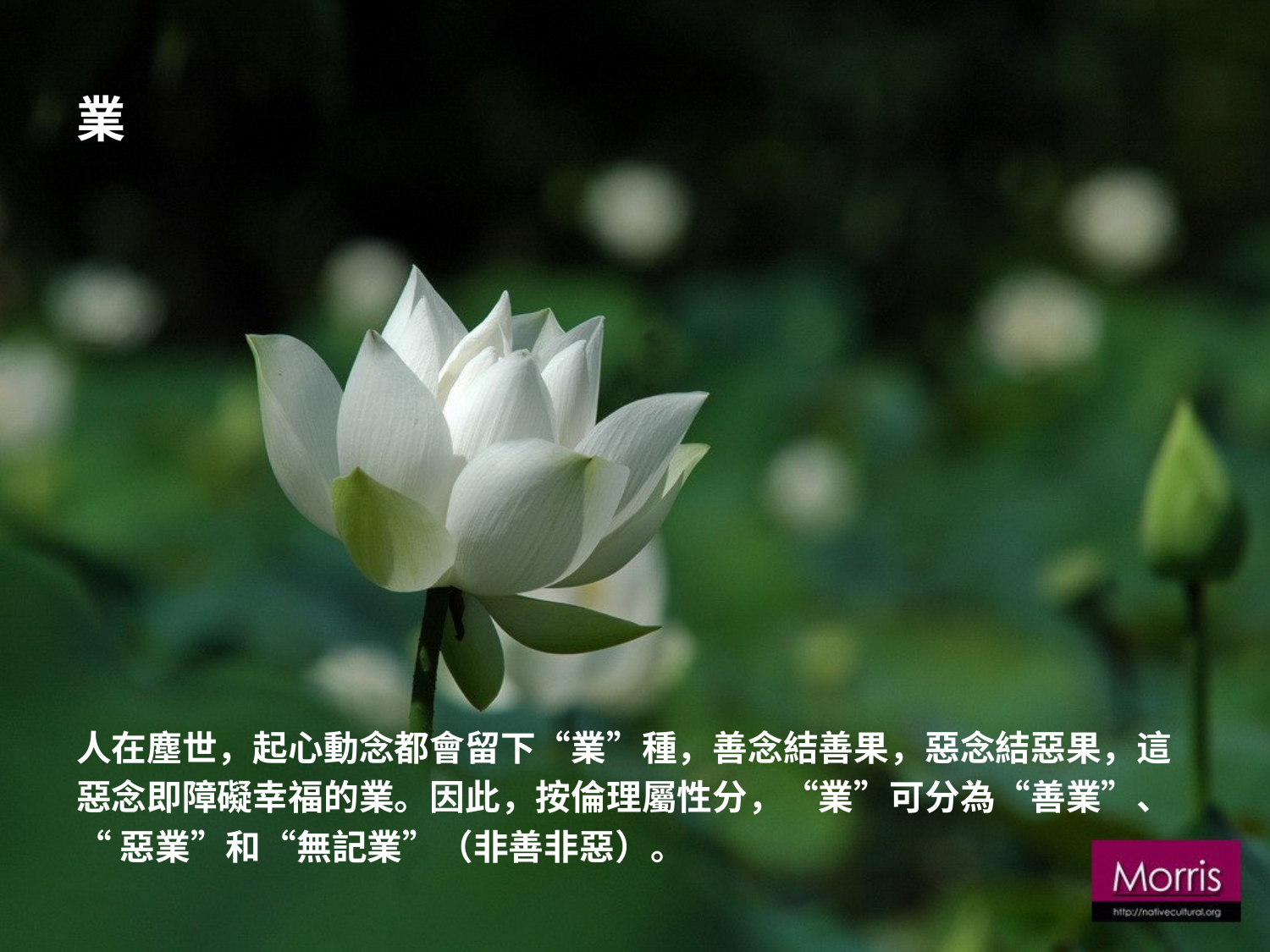

# 業
人在塵世，起心動念都會留下“業”種，善念結善果，惡念結惡果，這
惡念即障礙幸福的業。因此，按倫理屬性分，“業”可分為“善業”、
“惡業”和“無記業”（非善非惡）。